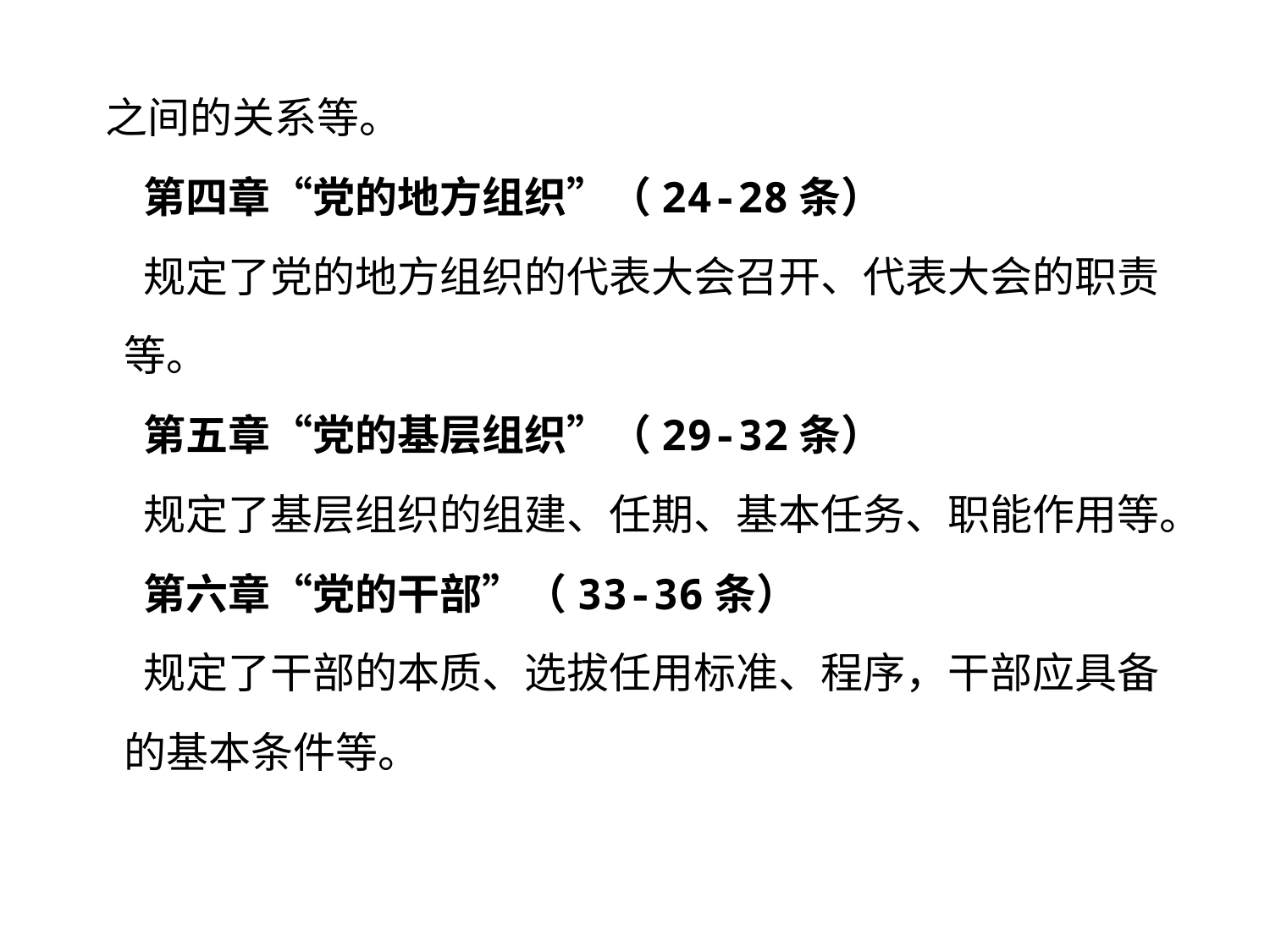

之间的关系等。
      第四章“党的地方组织”（24-28条）
      规定了党的地方组织的代表大会召开、代表大会的职责等。
      第五章“党的基层组织”（29-32条）
      规定了基层组织的组建、任期、基本任务、职能作用等。
      第六章“党的干部”（33-36条）
      规定了干部的本质、选拔任用标准、程序，干部应具备的基本条件等。